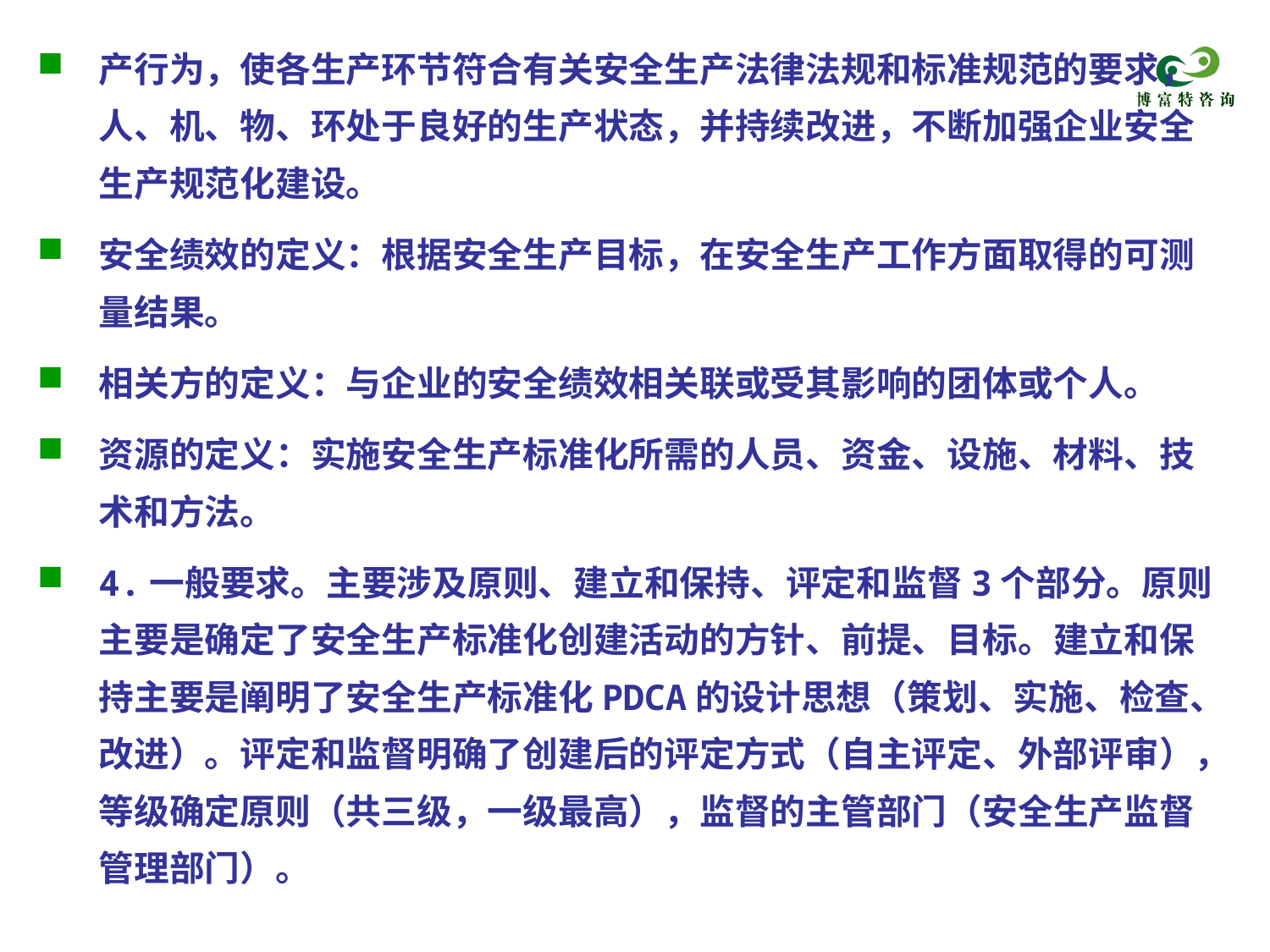

产行为，使各生产环节符合有关安全生产法律法规和标准规范的要求，人、机、物、环处于良好的生产状态，并持续改进，不断加强企业安全生产规范化建设。
安全绩效的定义：根据安全生产目标，在安全生产工作方面取得的可测量结果。
相关方的定义：与企业的安全绩效相关联或受其影响的团体或个人。
资源的定义：实施安全生产标准化所需的人员、资金、设施、材料、技术和方法。
4.一般要求。主要涉及原则、建立和保持、评定和监督3个部分。原则主要是确定了安全生产标准化创建活动的方针、前提、目标。建立和保持主要是阐明了安全生产标准化PDCA的设计思想（策划、实施、检查、改进）。评定和监督明确了创建后的评定方式（自主评定、外部评审），等级确定原则（共三级，一级最高），监督的主管部门（安全生产监督管理部门）。